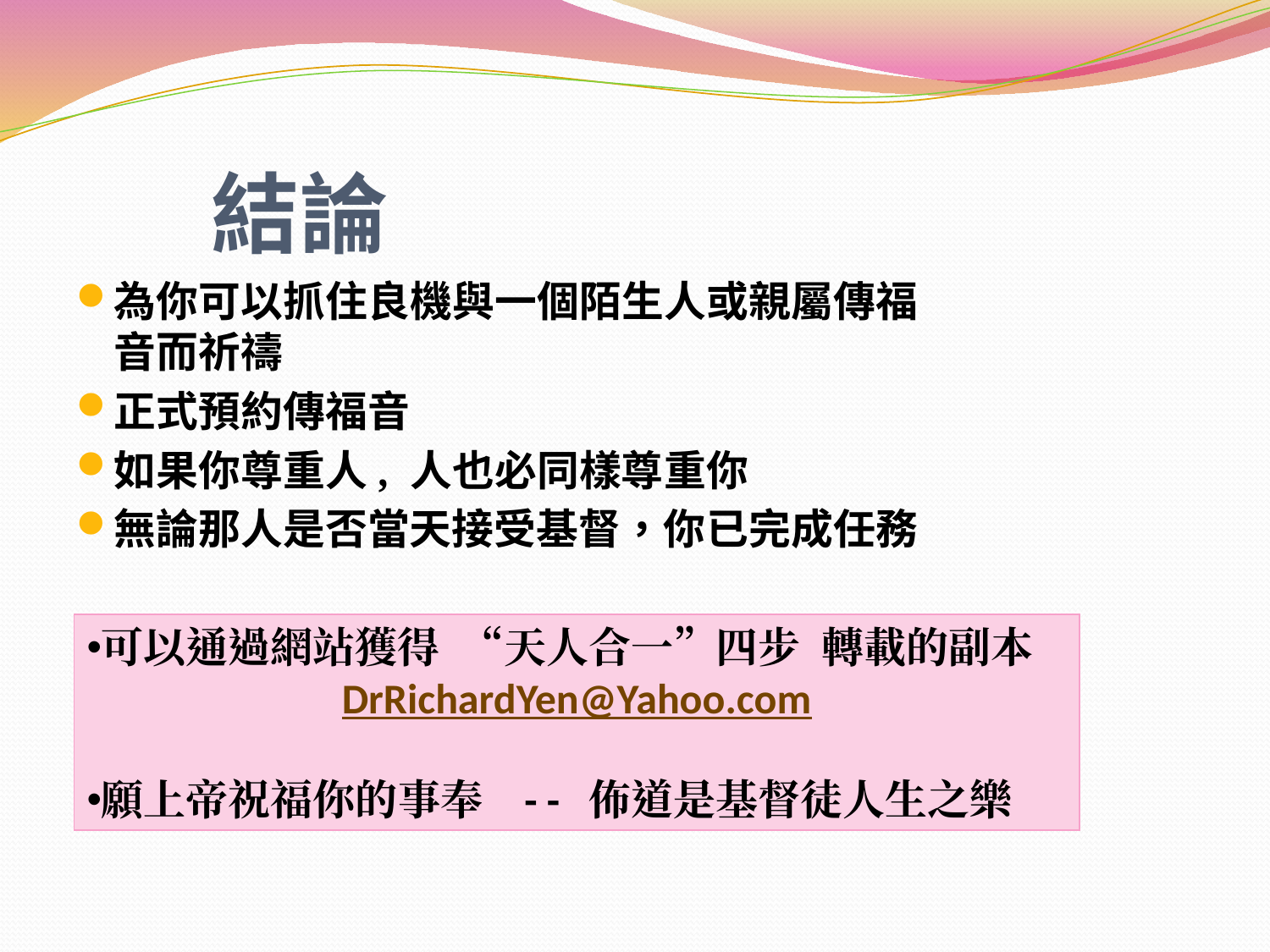

# 結論
為你可以抓住良機與一個陌生人或親屬傳福音而祈禱
正式預約傳福音
如果你尊重人, 人也必同樣尊重你
無論那人是否當天接受基督，你已完成任務

可以通過網站獲得  “天人合一”四步  轉載的副本
DrRichardYen@Yahoo.com

願上帝祝福你的事奉   - -  佈道是基督徒人生之樂